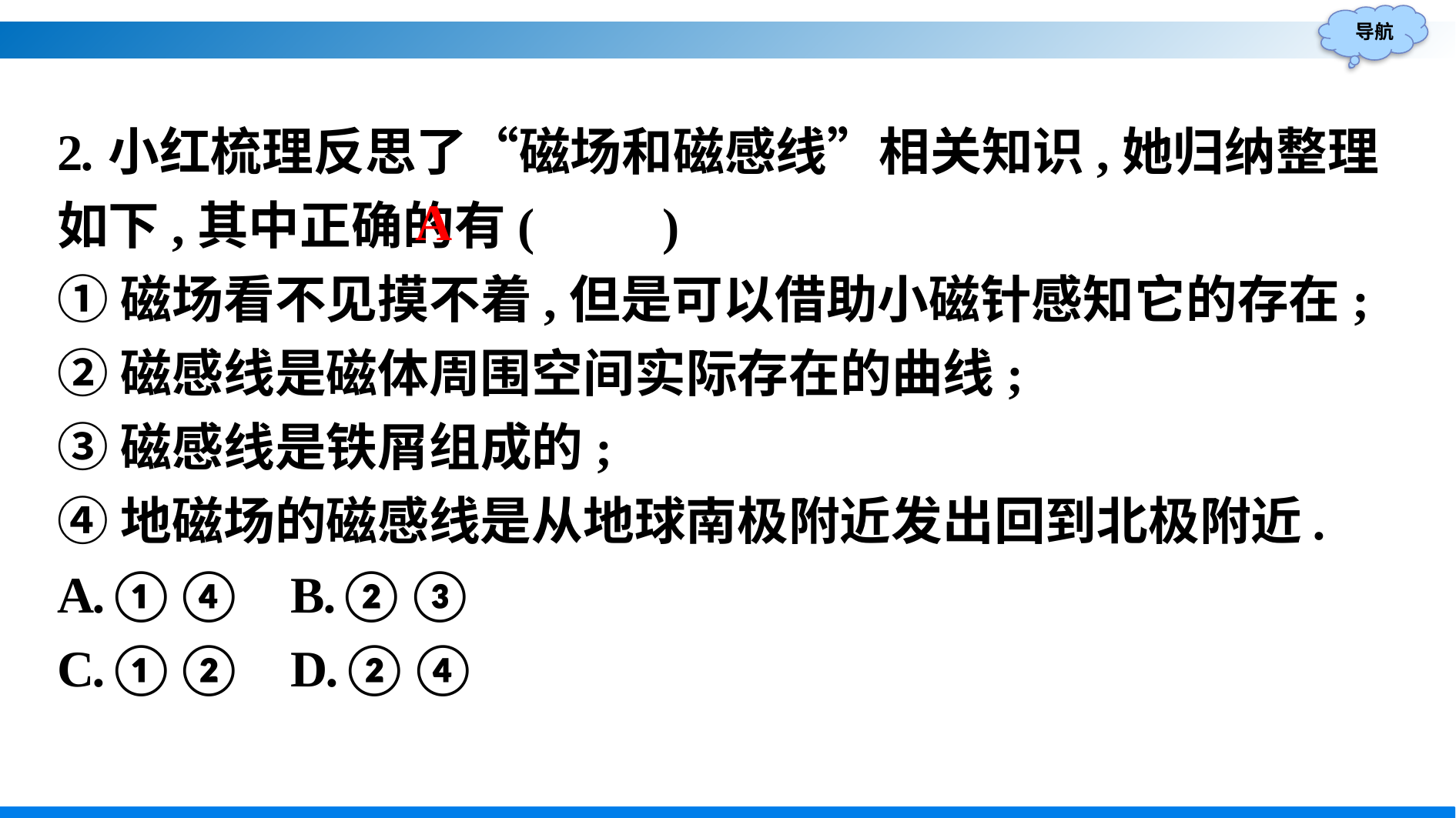

2.小红梳理反思了“磁场和磁感线”相关知识,她归纳整理如下,其中正确的有(　　)
①磁场看不见摸不着,但是可以借助小磁针感知它的存在;
②磁感线是磁体周围空间实际存在的曲线;
③磁感线是铁屑组成的;
④地磁场的磁感线是从地球南极附近发出回到北极附近.
A.①④	B.②③
C.①②	D.②④
A